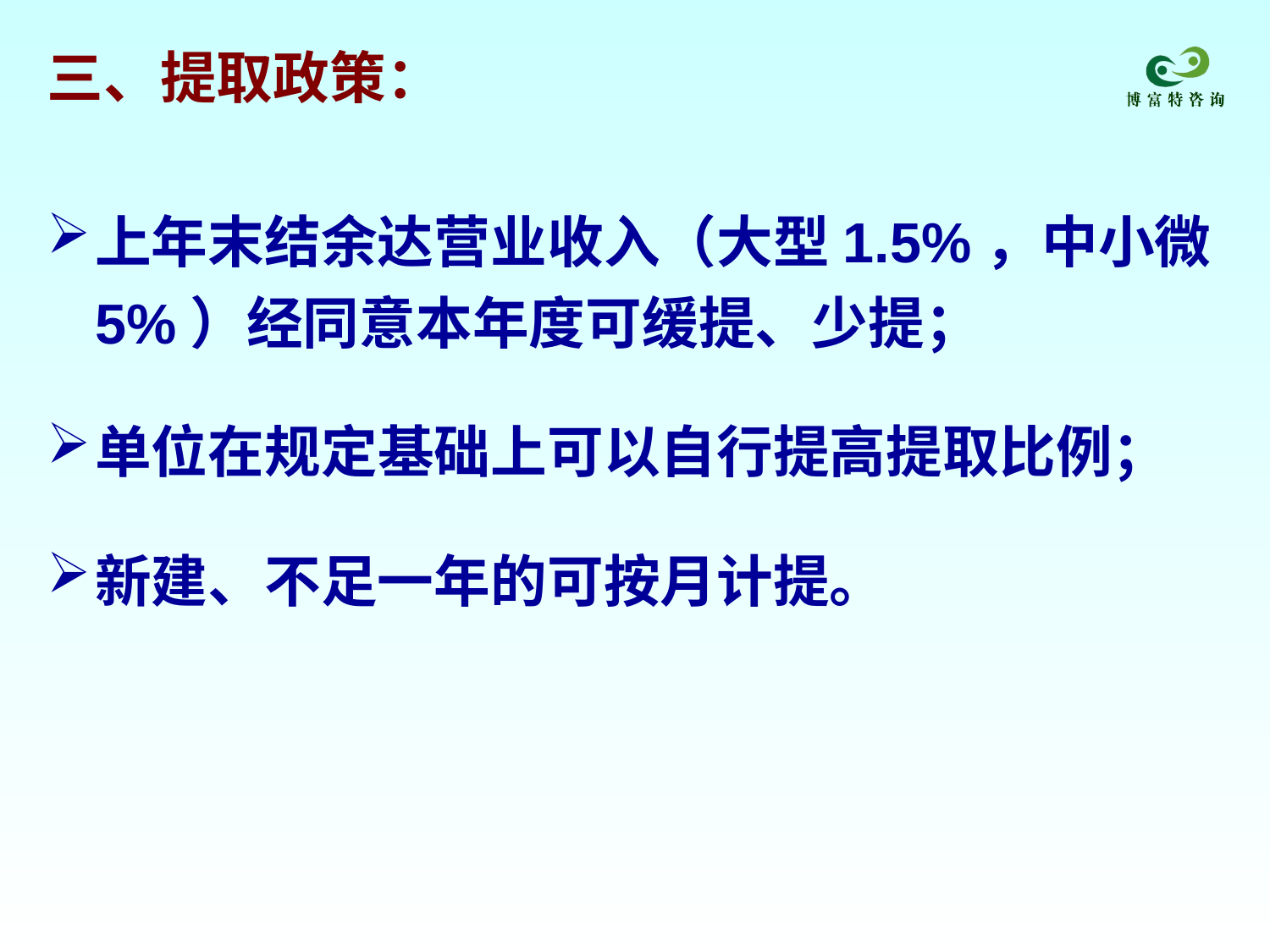

三、提取政策：

上年末结余达营业收入（大型1.5%，中小微5%）经同意本年度可缓提、少提；
单位在规定基础上可以自行提高提取比例；
新建、不足一年的可按月计提。